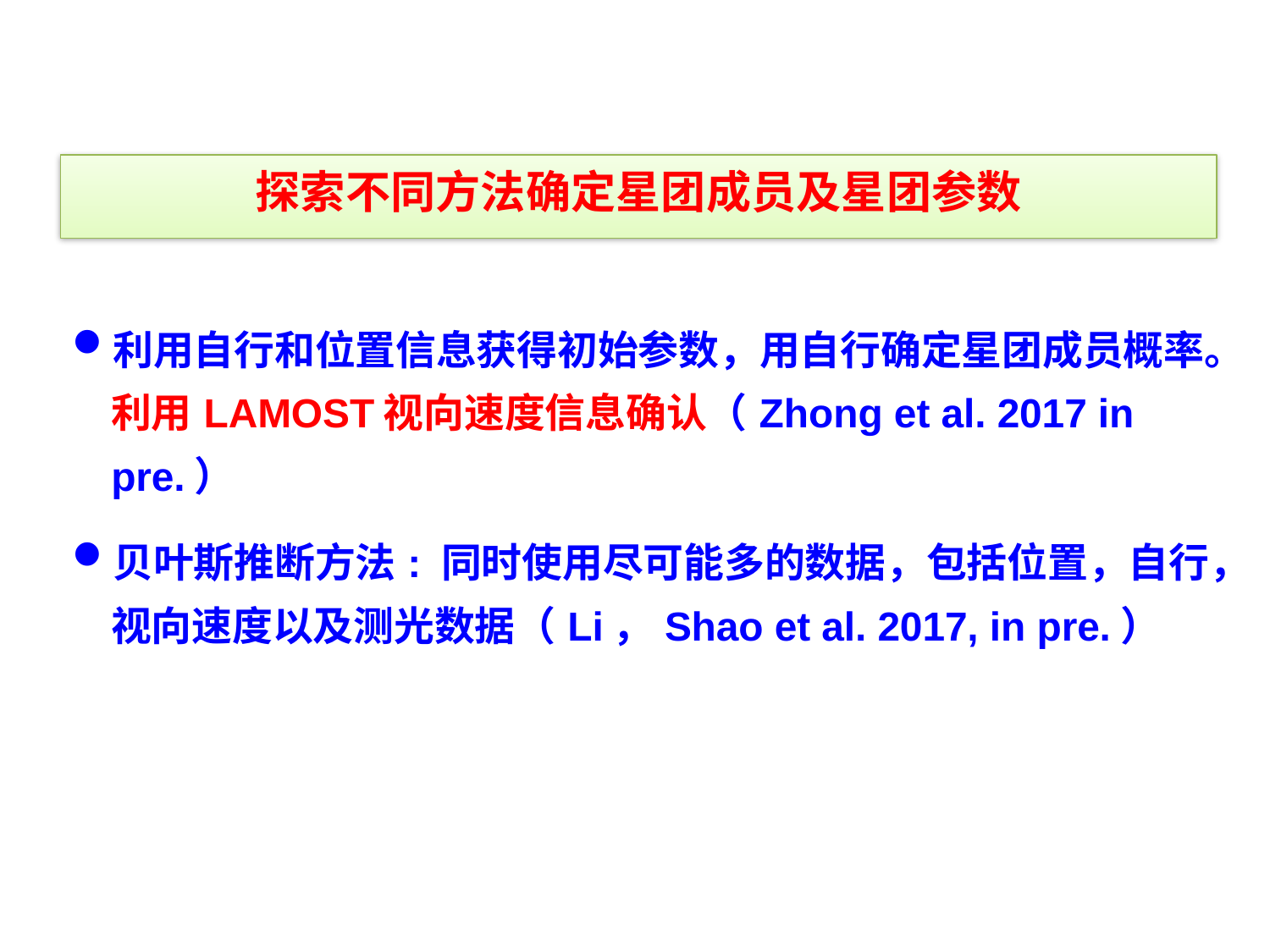

# 探索不同方法确定星团成员及星团参数
利用自行和位置信息获得初始参数，用自行确定星团成员概率。利用LAMOST视向速度信息确认（Zhong et al. 2017 in pre.）
贝叶斯推断方法: 同时使用尽可能多的数据，包括位置，自行，视向速度以及测光数据（Li，Shao et al. 2017, in pre.）